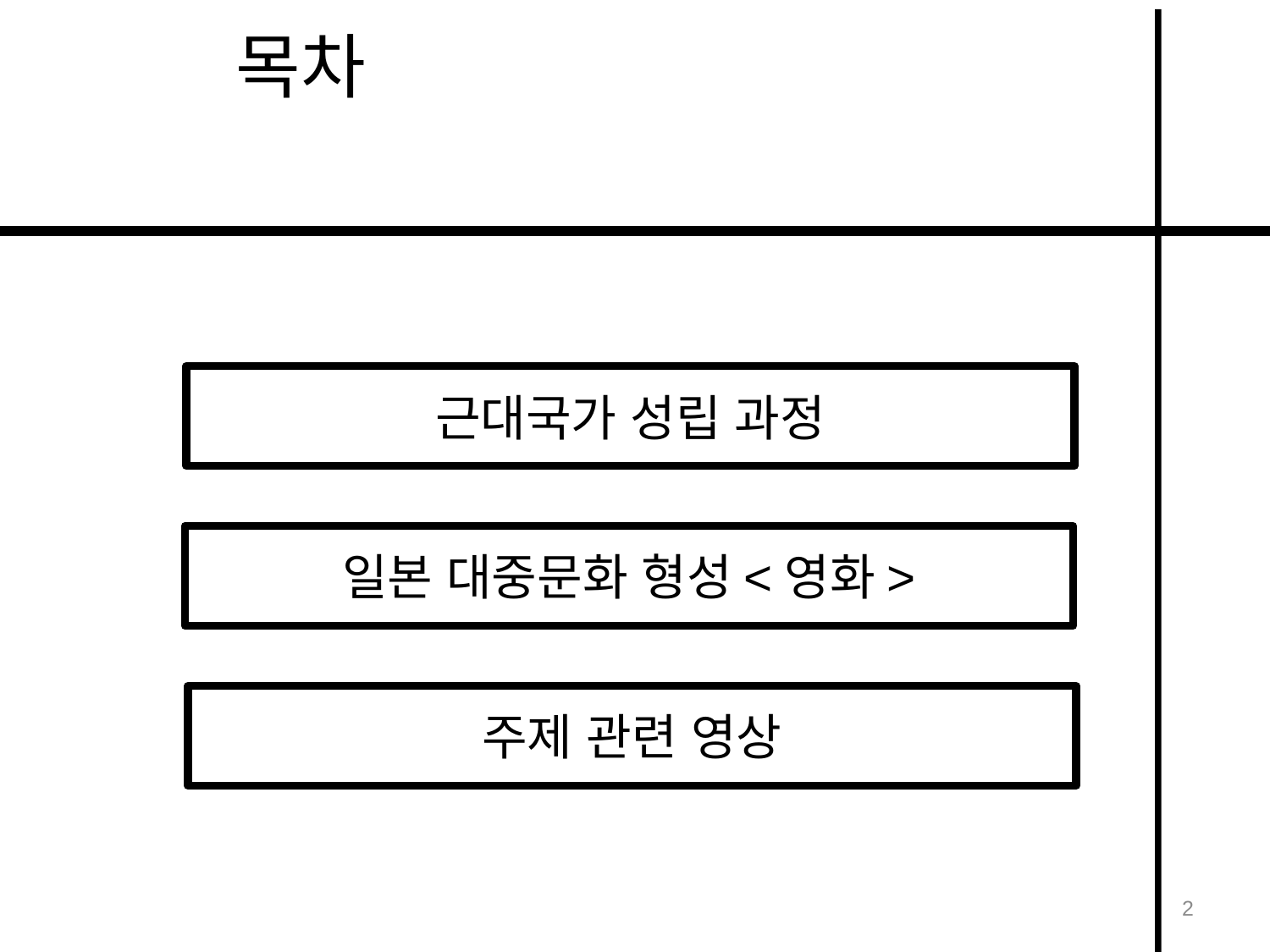

목차

근대국가 성립 과정
일본 대중문화 형성<영화>
주제 관련 영상
2